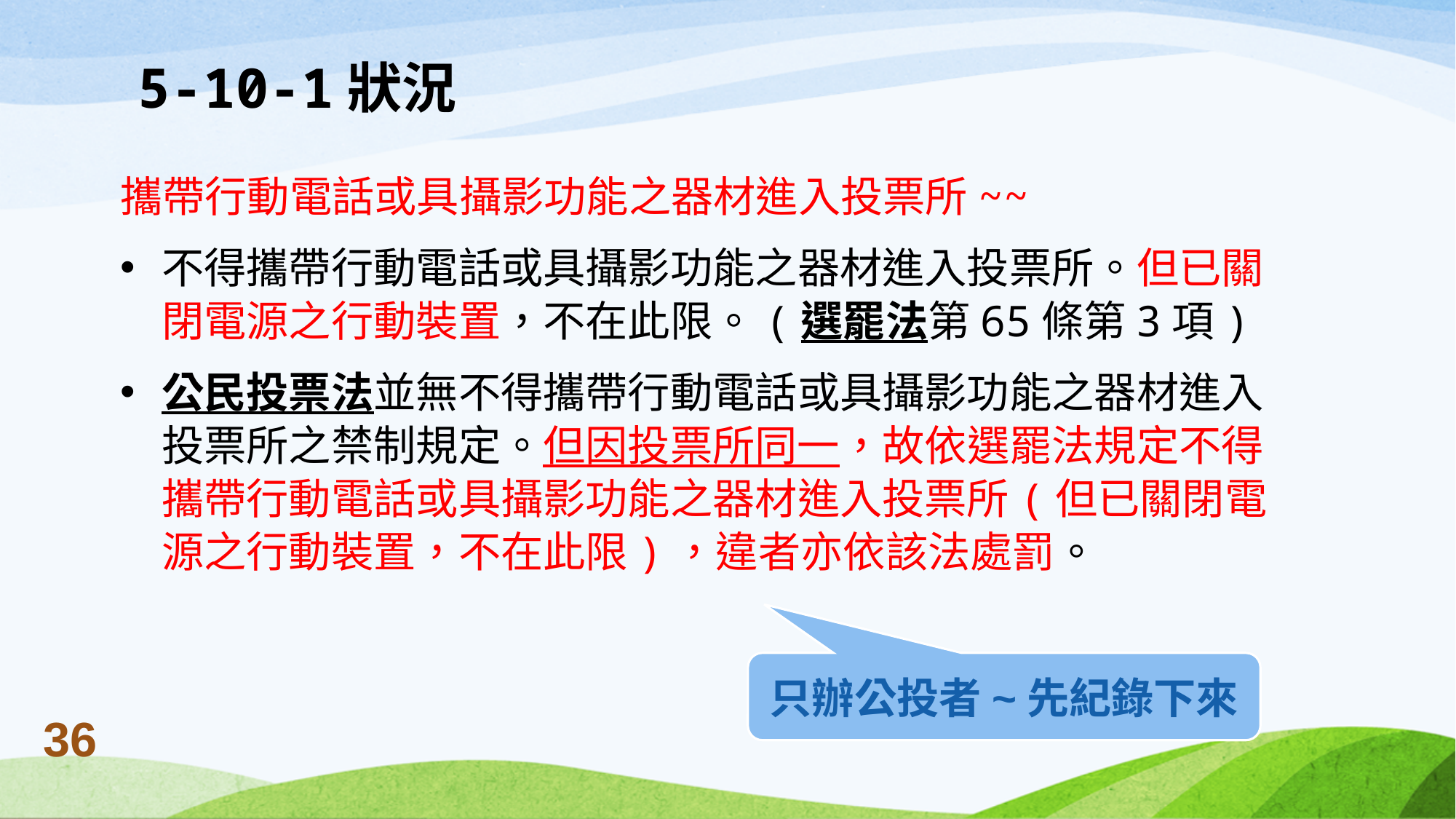

# 5-10-1狀況
攜帶行動電話或具攝影功能之器材進入投票所~~
不得攜帶行動電話或具攝影功能之器材進入投票所。但已關閉電源之行動裝置，不在此限。(選罷法第65條第3項)
公民投票法並無不得攜帶行動電話或具攝影功能之器材進入投票所之禁制規定。但因投票所同一，故依選罷法規定不得攜帶行動電話或具攝影功能之器材進入投票所(但已關閉電源之行動裝置，不在此限)，違者亦依該法處罰。

只辦公投者~先紀錄下來

36